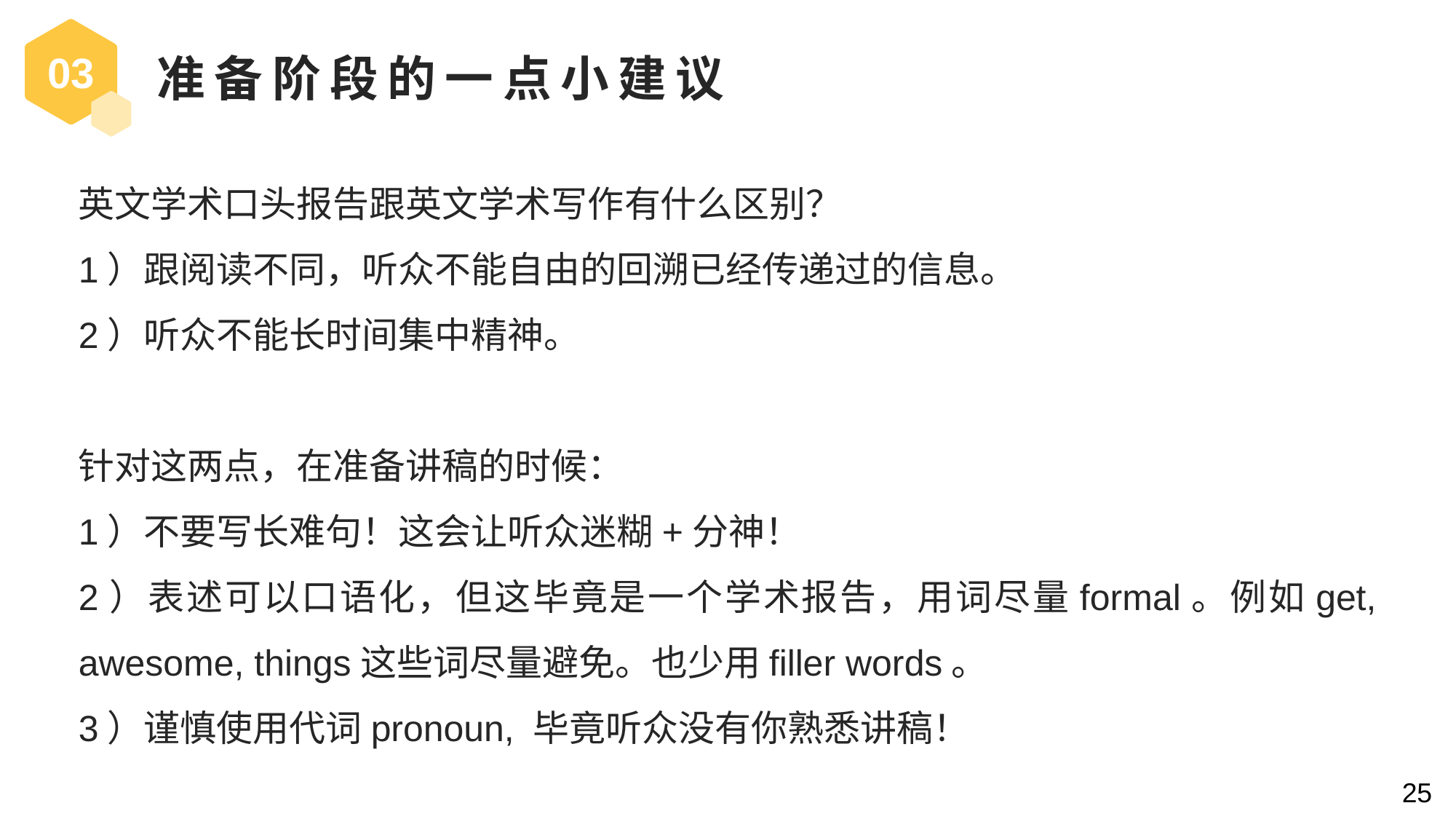

03
准备阶段的一点小建议

英文学术口头报告跟英文学术写作有什么区别？
1）跟阅读不同，听众不能自由的回溯已经传递过的信息。
2）听众不能长时间集中精神。

针对这两点，在准备讲稿的时候：
1）不要写长难句！这会让听众迷糊+分神！
2）表述可以口语化，但这毕竟是一个学术报告，用词尽量formal。例如get, awesome, things这些词尽量避免。也少用filler words。
3）谨慎使用代词pronoun, 毕竟听众没有你熟悉讲稿！
25